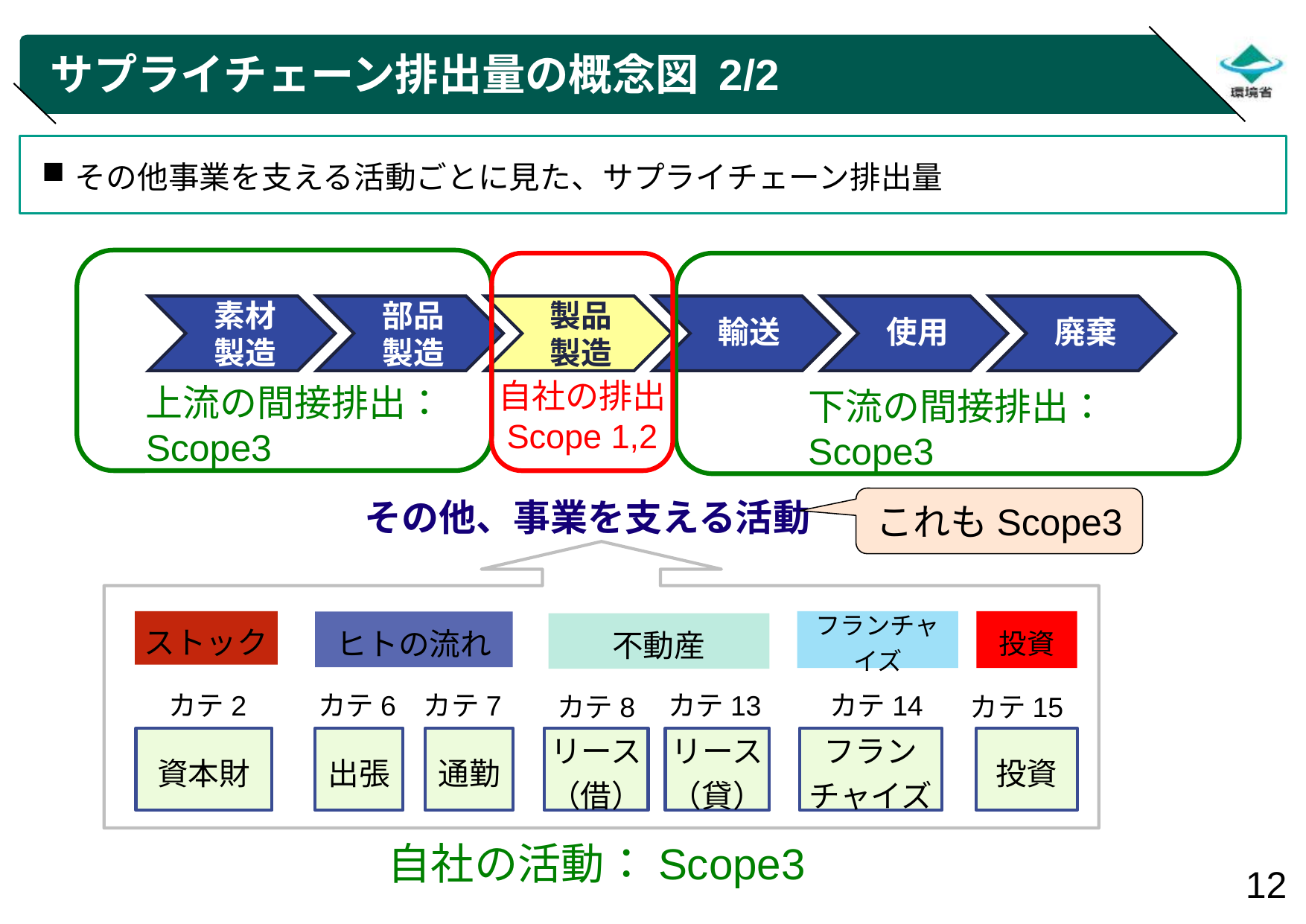

# サプライチェーン排出量の概念図 2/2
その他事業を支える活動ごとに見た、サプライチェーン排出量

素材
製造
部品
製造
製品
製造
輸送
使用
廃棄
自社の排出
Scope 1,2
上流の間接排出：
Scope3
下流の間接排出：
Scope3
その他、事業を支える活動
これもScope3

ストック
フランチャイズ
投資
ヒトの流れ
不動産
カテ2
カテ6
カテ7
カテ13
カテ14
カテ8
カテ15
投資
リース
（貸）
フラン
チャイズ
リース
（借）
通勤
資本財
出張
自社の活動：Scope3